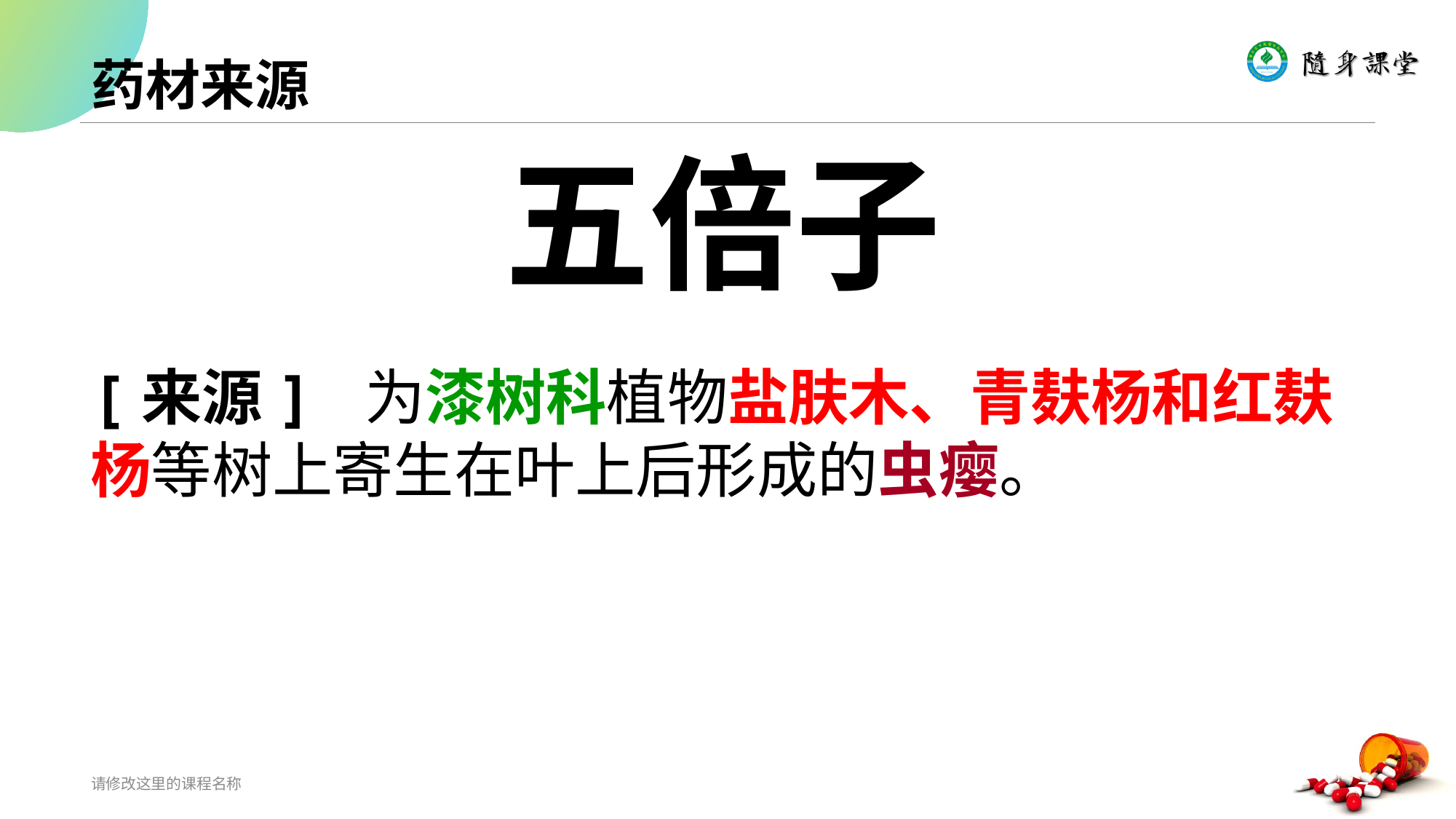

# 药材来源
 五倍子

[来源] 为漆树科植物盐肤木、青麸杨和红麸杨等树上寄生在叶上后形成的虫瘿。
请修改这里的课程名称
4